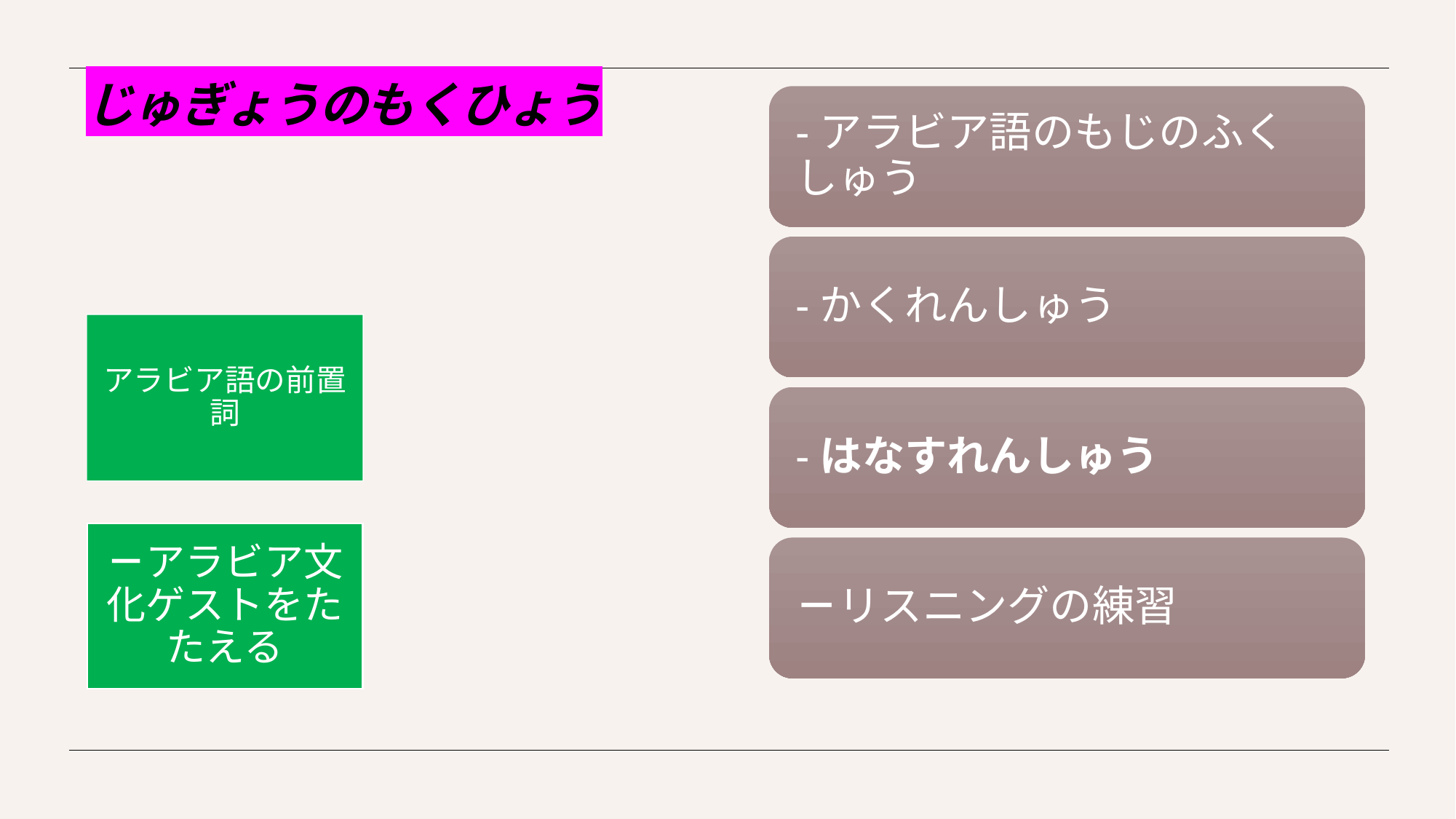

# じゅぎょうのもくひょう
-アラビア語のもじのふくしゅう
-かくれんしゅう
-はなすれんしゅう
－リスニングの練習

アラビア語の前置詞

－アラビア文化ゲストをたたえる